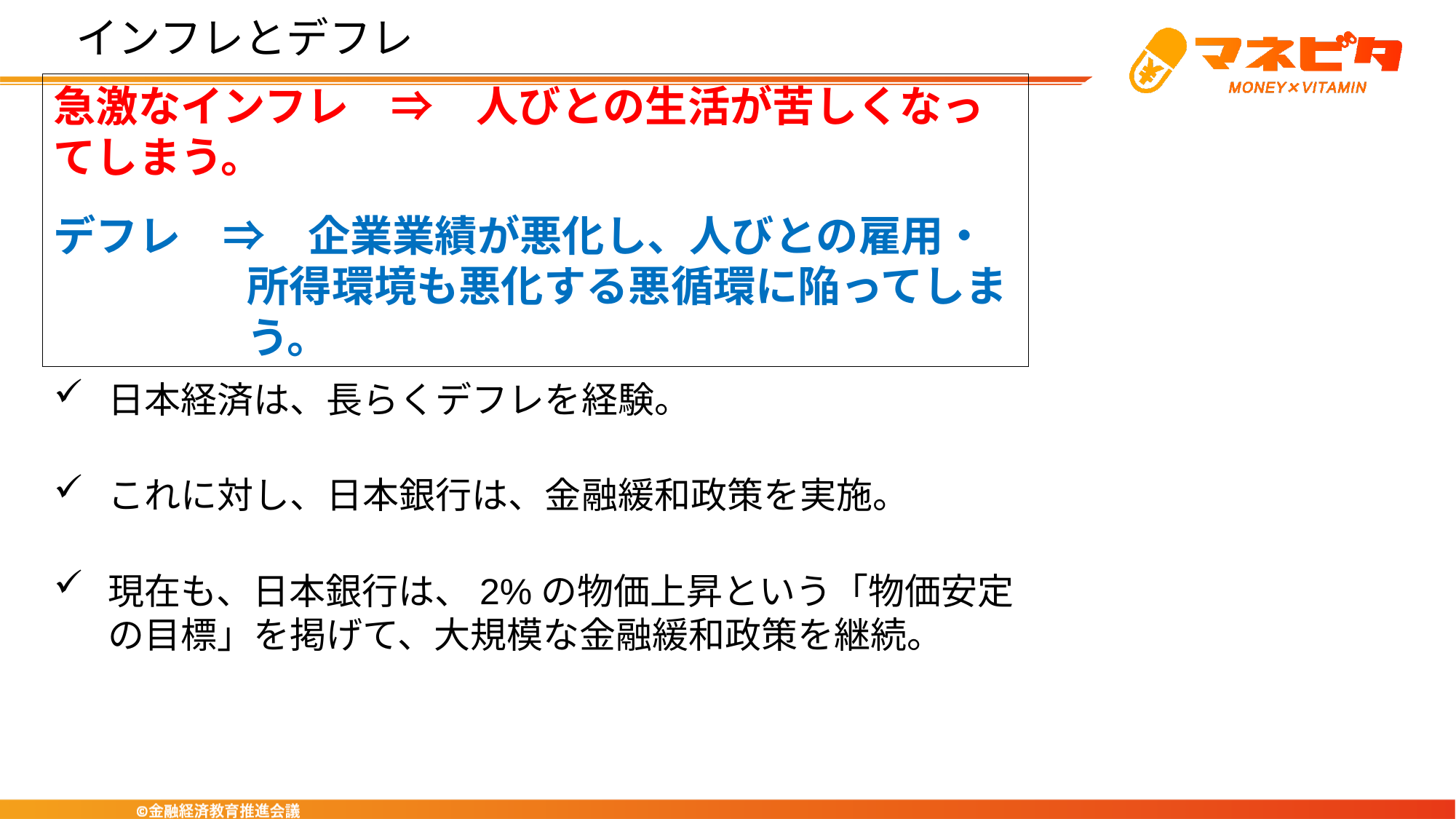

# インフレとデフレ
急激なインフレ　⇒　人びとの生活が苦しくなってしまう。
デフレ　⇒　企業業績が悪化し、人びとの雇用・所得環境も悪化する悪循環に陥ってしまう。
日本経済は、長らくデフレを経験。
これに対し、日本銀行は、金融緩和政策を実施。
現在も、日本銀行は、2%の物価上昇という「物価安定の目標」を掲げて、大規模な金融緩和政策を継続。